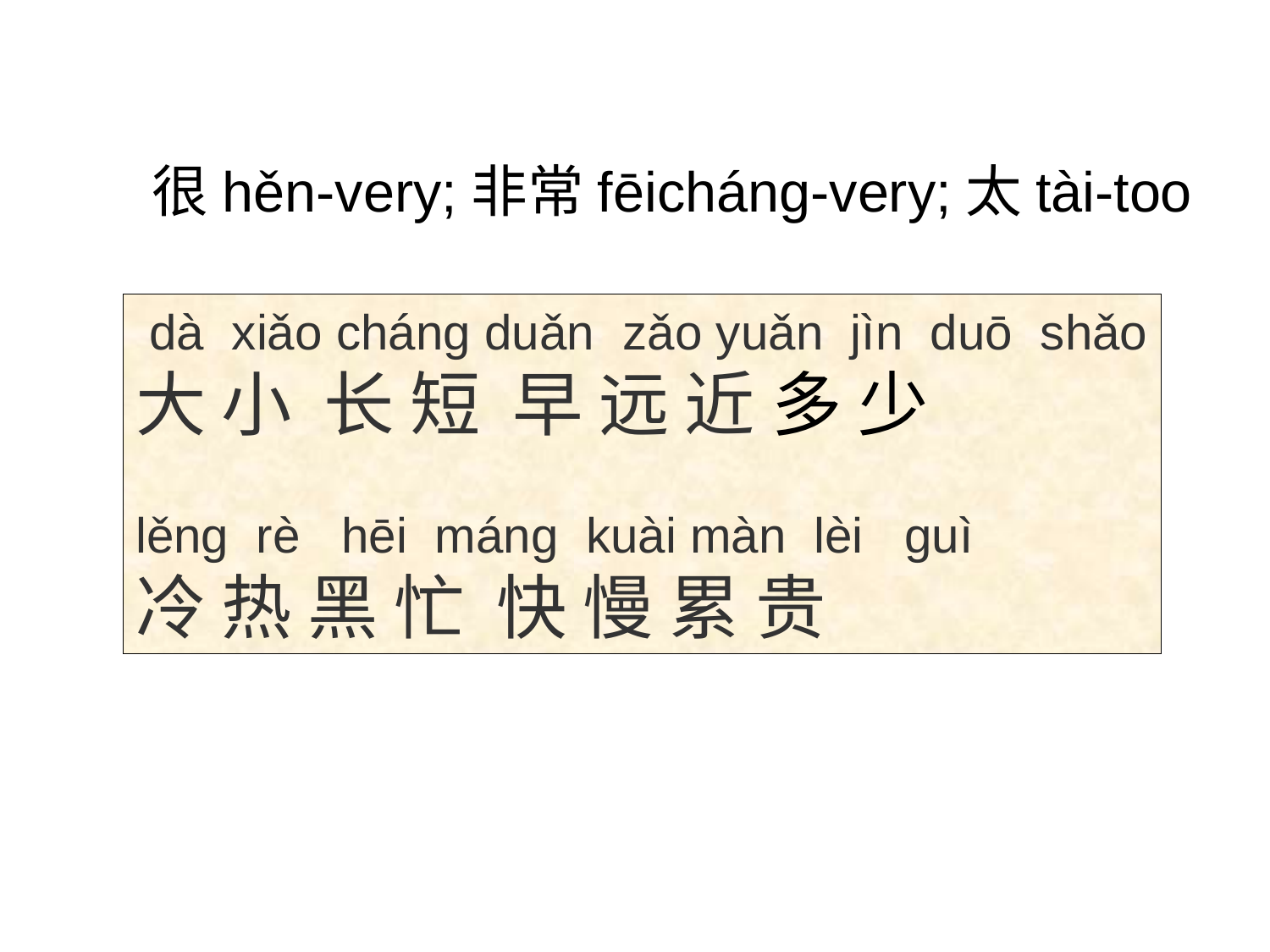

很hěn-very;非常fēicháng-very;太tài-too
 dà  xiǎo cháng duǎn  zǎo yuǎn  jìn  duō  shǎo
大 小  长 短  早 远 近 多 少

lěng  rè   hēi  máng  kuài màn  lèi   guì
冷 热 黑 忙  快 慢 累 贵